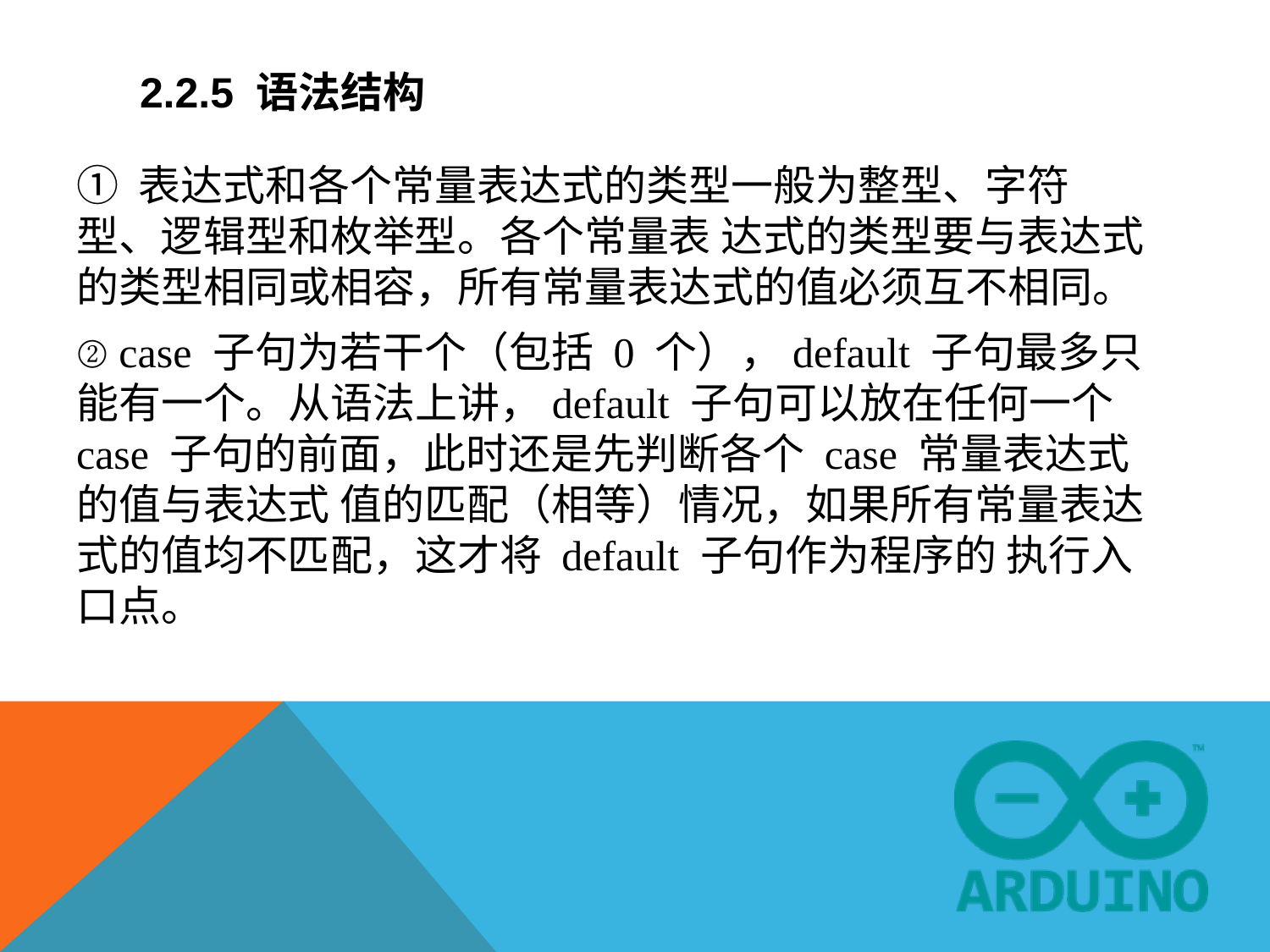

# 2.2.5 语法结构
① 表达式和各个常量表达式的类型一般为整型、字符型、逻辑型和枚举型。各个常量表 达式的类型要与表达式的类型相同或相容，所有常量表达式的值必须互不相同。
② case 子句为若干个（包括 0 个），default 子句最多只能有一个。从语法上讲，default 子句可以放在任何一个 case 子句的前面，此时还是先判断各个 case 常量表达式的值与表达式 值的匹配（相等）情况，如果所有常量表达式的值均不匹配，这才将 default 子句作为程序的 执行入口点。